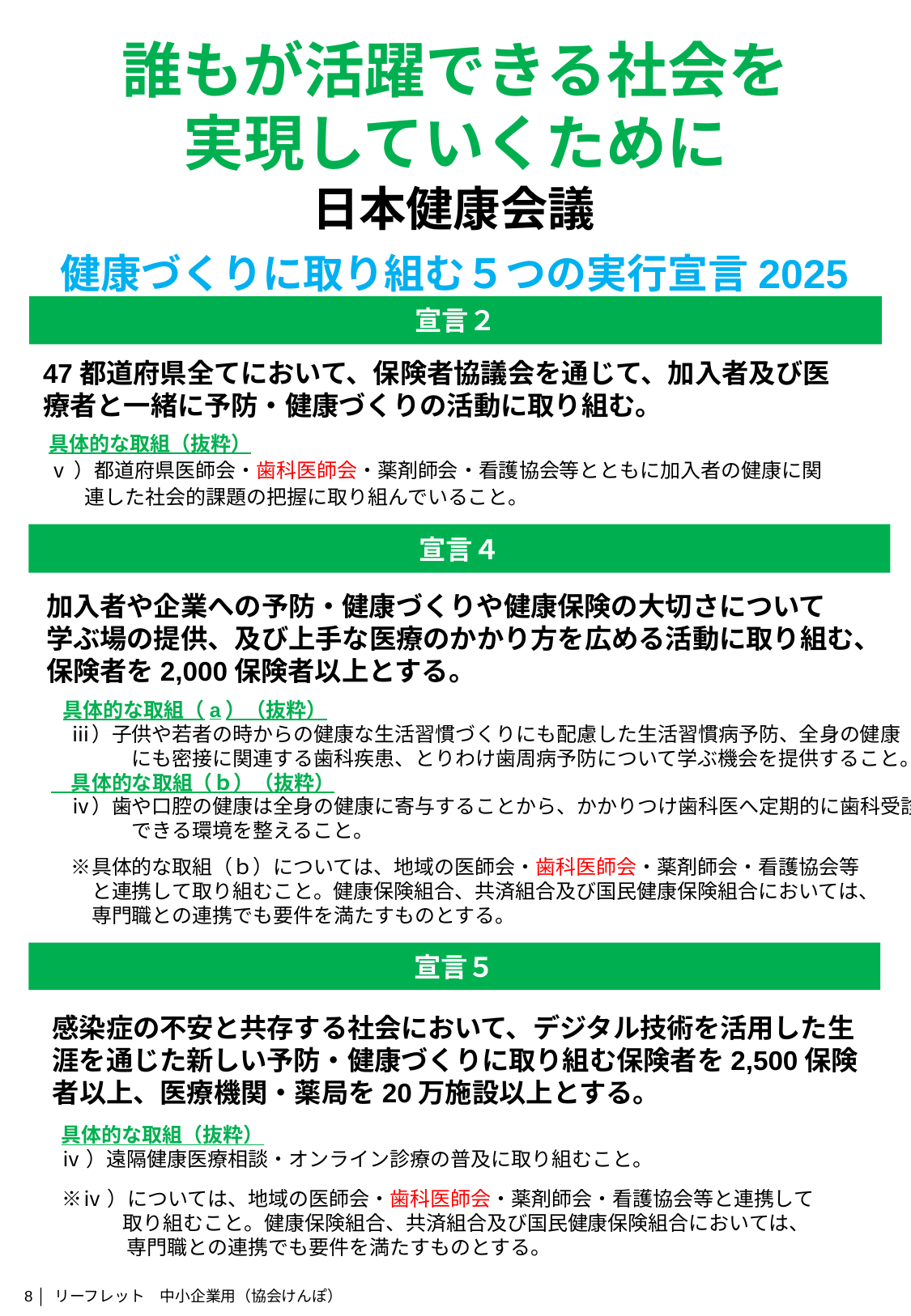

誰もが活躍できる社会を
実現していくために
日本健康会議
健康づくりに取り組む５つの実行宣言2025
宣言２
47都道府県全てにおいて、保険者協議会を通じて、加入者及び医療者と一緒に予防・健康づくりの活動に取り組む。
具体的な取組（抜粋）
ⅴ）都道府県医師会・歯科医師会・薬剤師会・看護協会等とともに加入者の健康に関連した社会的課題の把握に取り組んでいること。
宣言４
加入者や企業への予防・健康づくりや健康保険の大切さについて
学ぶ場の提供、及び上手な医療のかかり方を広める活動に取り組む、保険者を2,000保険者以上とする。

具体的な取組（a）（抜粋）
　ⅲ）子供や若者の時からの健康な生活習慣づくりにも配慮した生活習慣病予防、全身の健康
　　　　にも密接に関連する歯科疾患、とりわけ歯周病予防について学ぶ機会を提供すること。
　具体的な取組（ｂ）（抜粋）
　ⅳ）歯や口腔の健康は全身の健康に寄与することから、かかりつけ歯科医へ定期的に歯科受診
　　　　できる環境を整えること。

　※具体的な取組（ｂ）については、地域の医師会・歯科医師会・薬剤師会・看護協会等
　　と連携して取り組むこと。健康保険組合、共済組合及び国民健康保険組合においては、
　　専門職との連携でも要件を満たすものとする。

宣言５
感染症の不安と共存する社会において、デジタル技術を活用した生涯を通じた新しい予防・健康づくりに取り組む保険者を2,500保険者以上、医療機関・薬局を20万施設以上とする。

具体的な取組（抜粋）
ⅳ）遠隔健康医療相談・オンライン診療の普及に取り組むこと。
※ⅳ）については、地域の医師会・歯科医師会・薬剤師会・看護協会等と連携して
　　　取り組むこと。健康保険組合、共済組合及び国民健康保険組合においては、
　　　 専門職との連携でも要件を満たすものとする。
8 │ リーフレット　中小企業用（協会けんぽ）